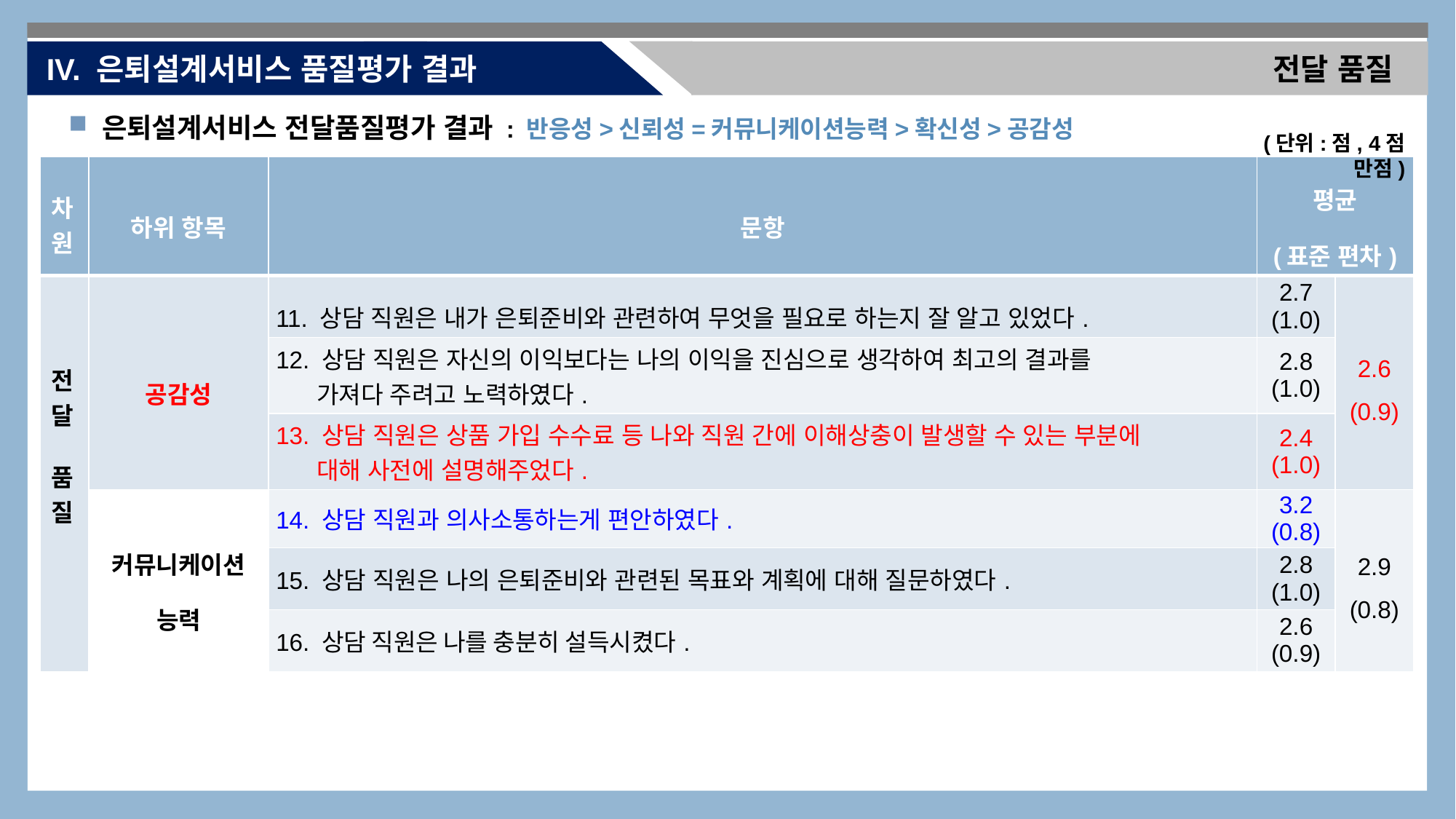

IV. 은퇴설계서비스 품질평가 결과

전달 품질
 은퇴설계서비스 전달품질평가 결과 : 반응성>신뢰성=커뮤니케이션능력>확신성>공감성
(단위:점, 4점 만점)
| 차원 | 하위 항목 | 문항 | 평균 (표준 편차) |  |
| --- | --- | --- | --- | --- |
| 전달 품질 | 공감성 | 11. 상담 직원은 내가 은퇴준비와 관련하여 무엇을 필요로 하는지 잘 알고 있었다. | 2.7 (1.0) | 2.6 (0.9) |
|  |  | 12. 상담 직원은 자신의 이익보다는 나의 이익을 진심으로 생각하여 최고의 결과를 가져다 주려고 노력하였다. | 2.8 (1.0) |  |
|  |  | 13. 상담 직원은 상품 가입 수수료 등 나와 직원 간에 이해상충이 발생할 수 있는 부분에 대해 사전에 설명해주었다. | 2.4 (1.0) |  |
|  | 커뮤니케이션 능력 | 14. 상담 직원과 의사소통하는게 편안하였다. | 3.2 (0.8) | 2.9 (0.8) |
|  |  | 15. 상담 직원은 나의 은퇴준비와 관련된 목표와 계획에 대해 질문하였다. | 2.8 (1.0) |  |
|  |  | 16. 상담 직원은 나를 충분히 설득시켰다. | 2.6 (0.9) |  |